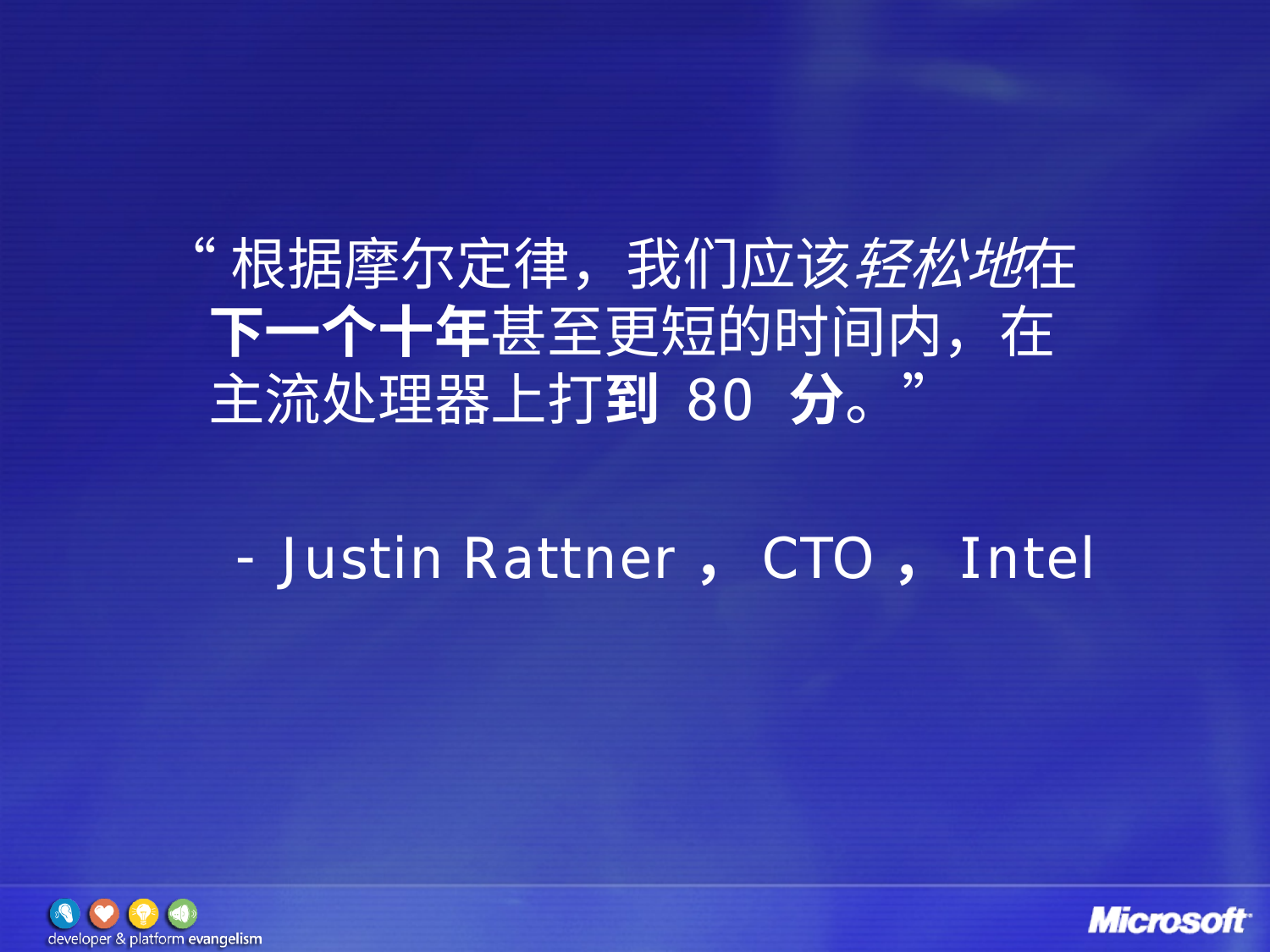

“根据摩尔定律，我们应该轻松地在下一个十年甚至更短的时间内，在主流处理器上打到 80 分。”

- Justin Rattner，CTO，Intel